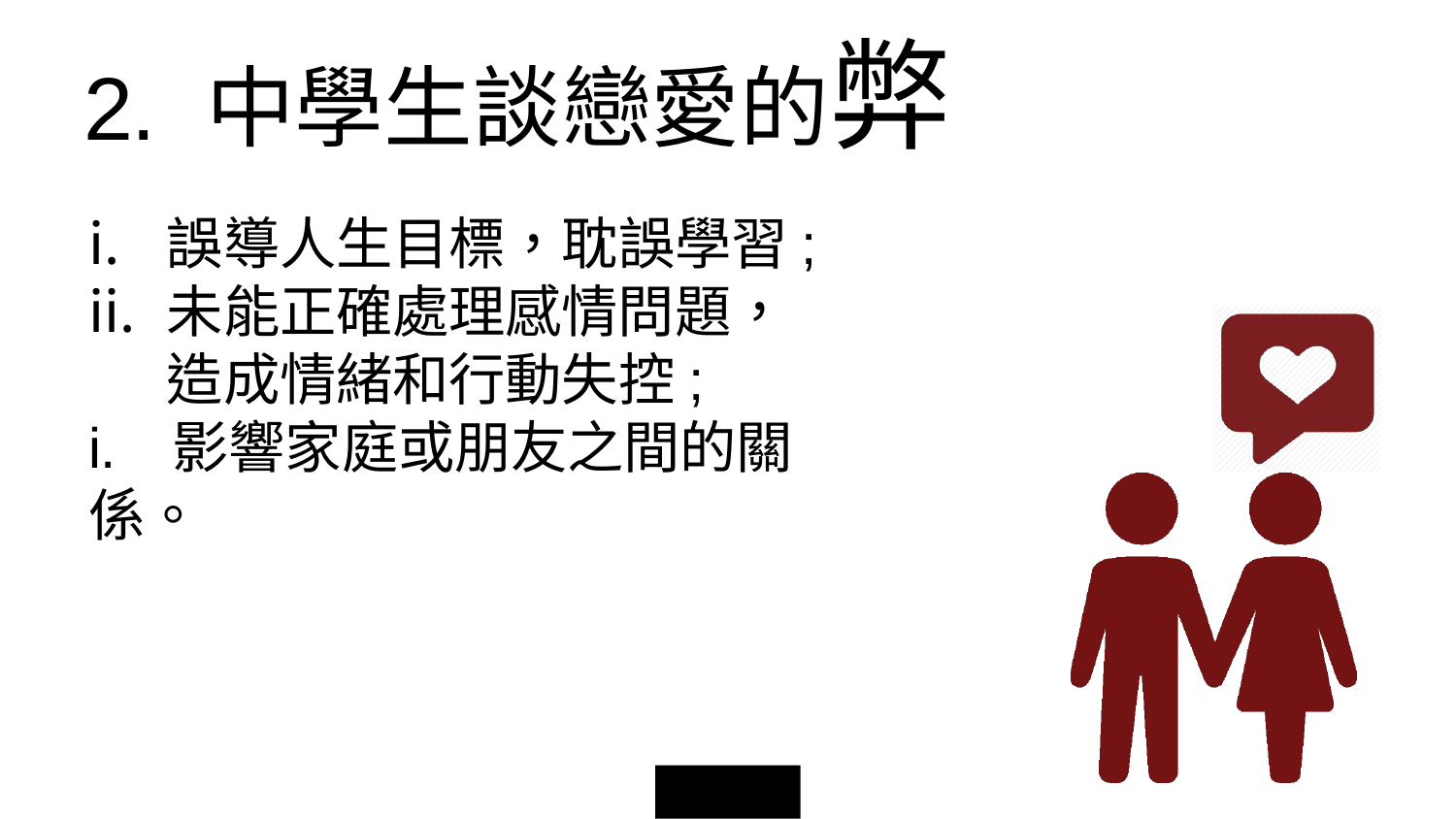

# 2. 中學生談戀愛的弊
誤導人生目標，耽誤學習;
未能正確處理感情問題， 造成情緒和行動失控;
i.	影響家庭或朋友之間的關係。